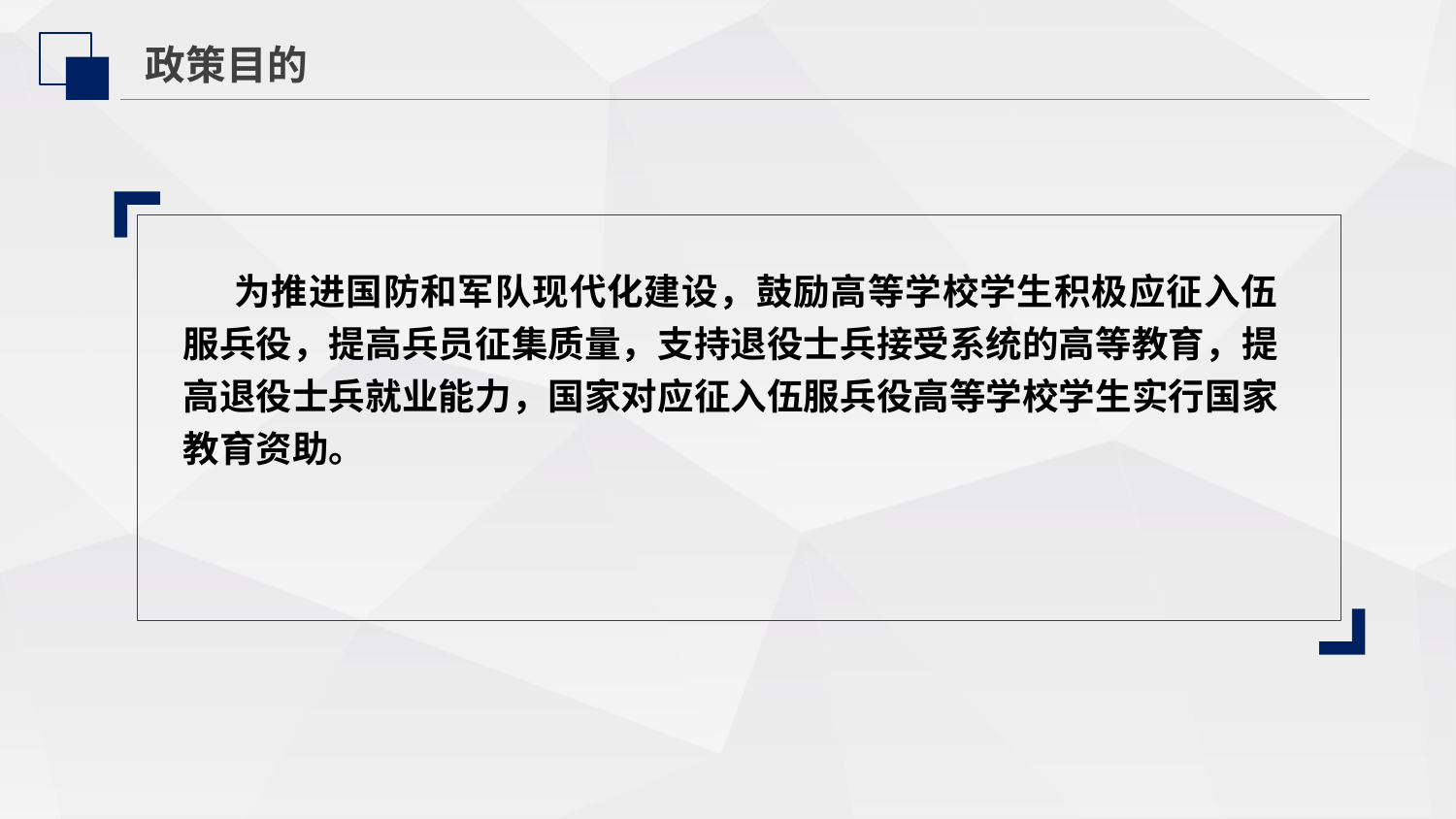

政策目的

      为推进国防和军队现代化建设，鼓励高等学校学生积极应征入伍服兵役，提高兵员征集质量，支持退役士兵接受系统的高等教育，提高退役士兵就业能力，国家对应征入伍服兵役高等学校学生实行国家教育资助。